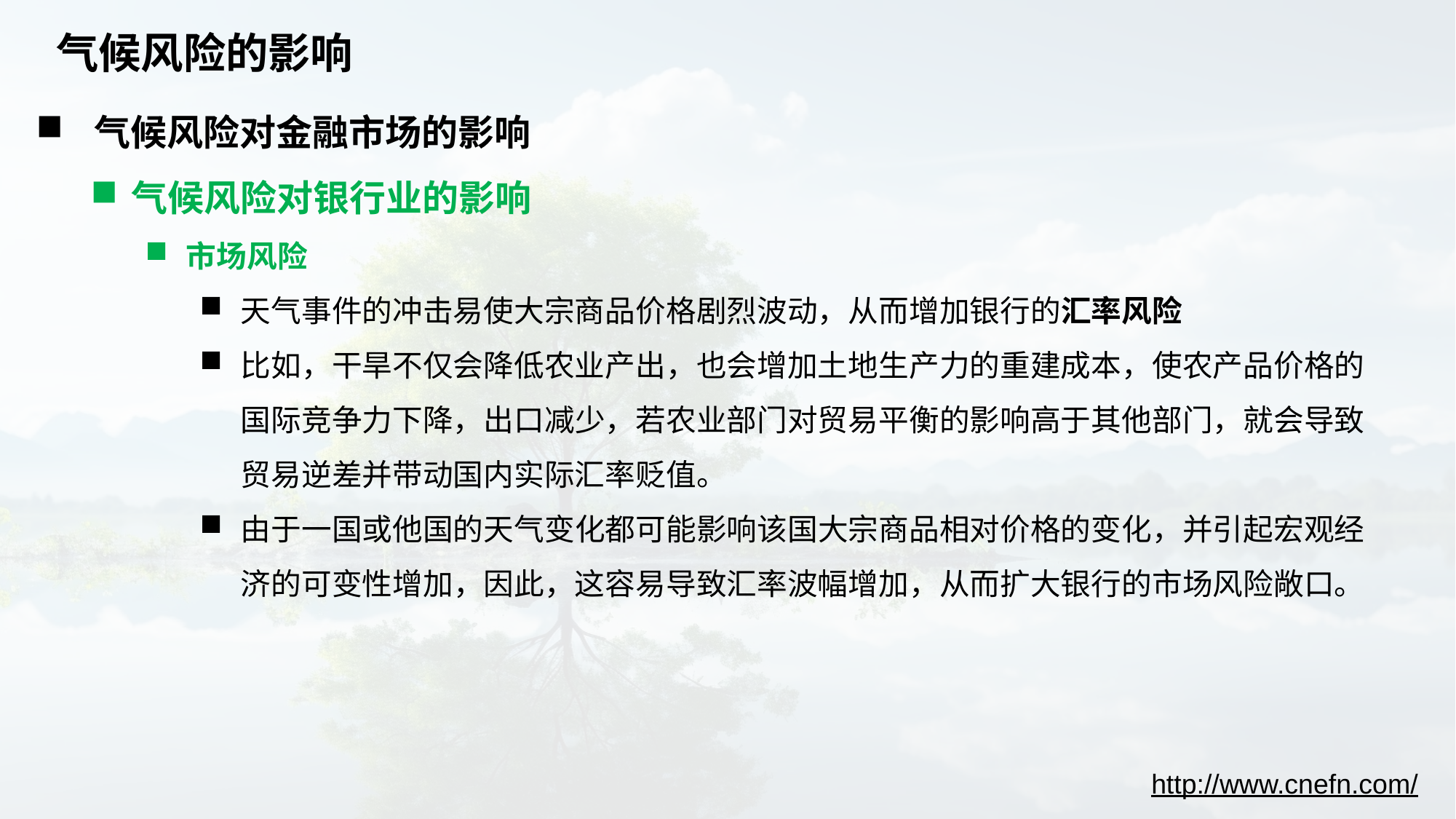

# 气候风险的影响
 气候风险对金融市场的影响
气候风险对银行业的影响
市场风险
天气事件的冲击易使大宗商品价格剧烈波动，从而增加银行的汇率风险
比如，干旱不仅会降低农业产出，也会增加土地生产力的重建成本，使农产品价格的国际竞争力下降，出口减少，若农业部门对贸易平衡的影响高于其他部门，就会导致贸易逆差并带动国内实际汇率贬值。
由于一国或他国的天气变化都可能影响该国大宗商品相对价格的变化，并引起宏观经济的可变性增加，因此，这容易导致汇率波幅增加，从而扩大银行的市场风险敞口。